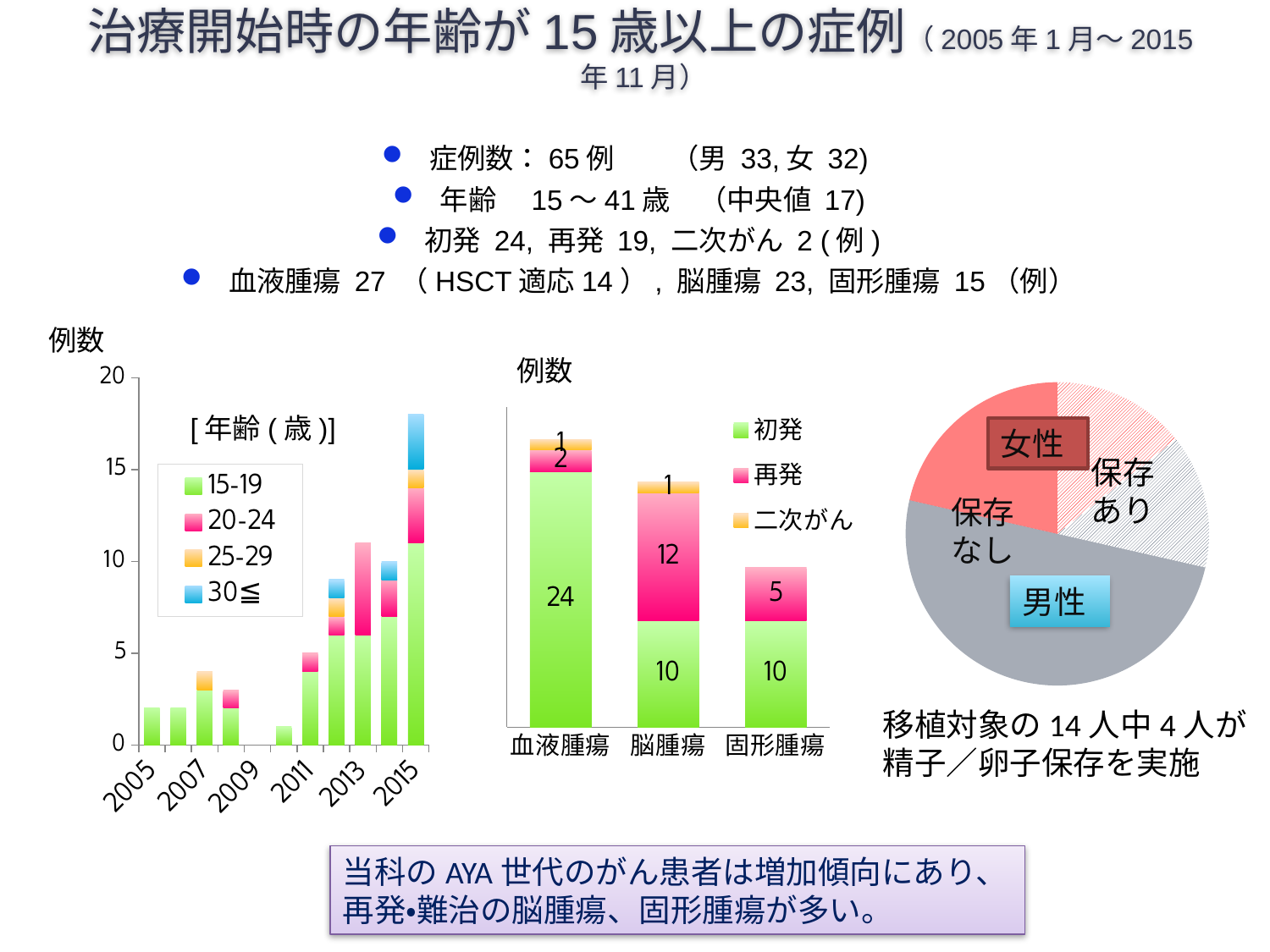

治療開始時の年齢が15歳以上の症例（2005年1月〜2015年11月）

症例数：65例　　（男 33,女 32)
年齢　15～41歳　（中央値 17)
初発 24, 再発 19, 二次がん 2 (例)
血液腫瘍 27 （HSCT適応14）, 脳腫瘍 23, 固形腫瘍 15（例）

### Chart

| Category | 15-19 | 20-24 | 25-29 | 30≦ |
|---|---|---|---|---|
| 2005 | 2.0 | None | None | None |
| 2006 | 2.0 | None | None | None |
| 2007 | 3.0 | None | 1.0 | None |
| 2008 | 2.0 | 1.0 | None | None |
| 2009 | None | None | None | None |
| 2010 | 1.0 | None | None | None |
| 2011 | 4.0 | 1.0 | None | None |
| 2012 | 6.0 | 1.0 | 1.0 | 1.0 |
| 2013 | 6.0 | 5.0 | None | None |
| 2014 | 7.0 | 2.0 | None | 1.0 |
| 2015 | 11.0 | 3.0 | 1.0 | 3.0 |
例数
例数

### Chart

| Category | 初発 | 再発 | 二次がん |
|---|---|---|---|
| 血液腫瘍 | 24.0 | 2.0 | 1.0 |
| 脳腫瘍 | 10.0 | 12.0 | 1.0 |
| 固形腫瘍 | 10.0 | 5.0 | None |

### Chart

| Category |  |
|---|---|
| 女性あり | 2.0 |
| 男性あり | 2.0 |
| 男性なし | 7.0 |
| 女性なし | 3.0 |
女性
保存あり
保存なし
男性
[年齢(歳)]
移植対象の14人中4人が
精子／卵子保存を実施
当科のAYA世代のがん患者は増加傾向にあり、
再発・難治の脳腫瘍、固形腫瘍が多い。